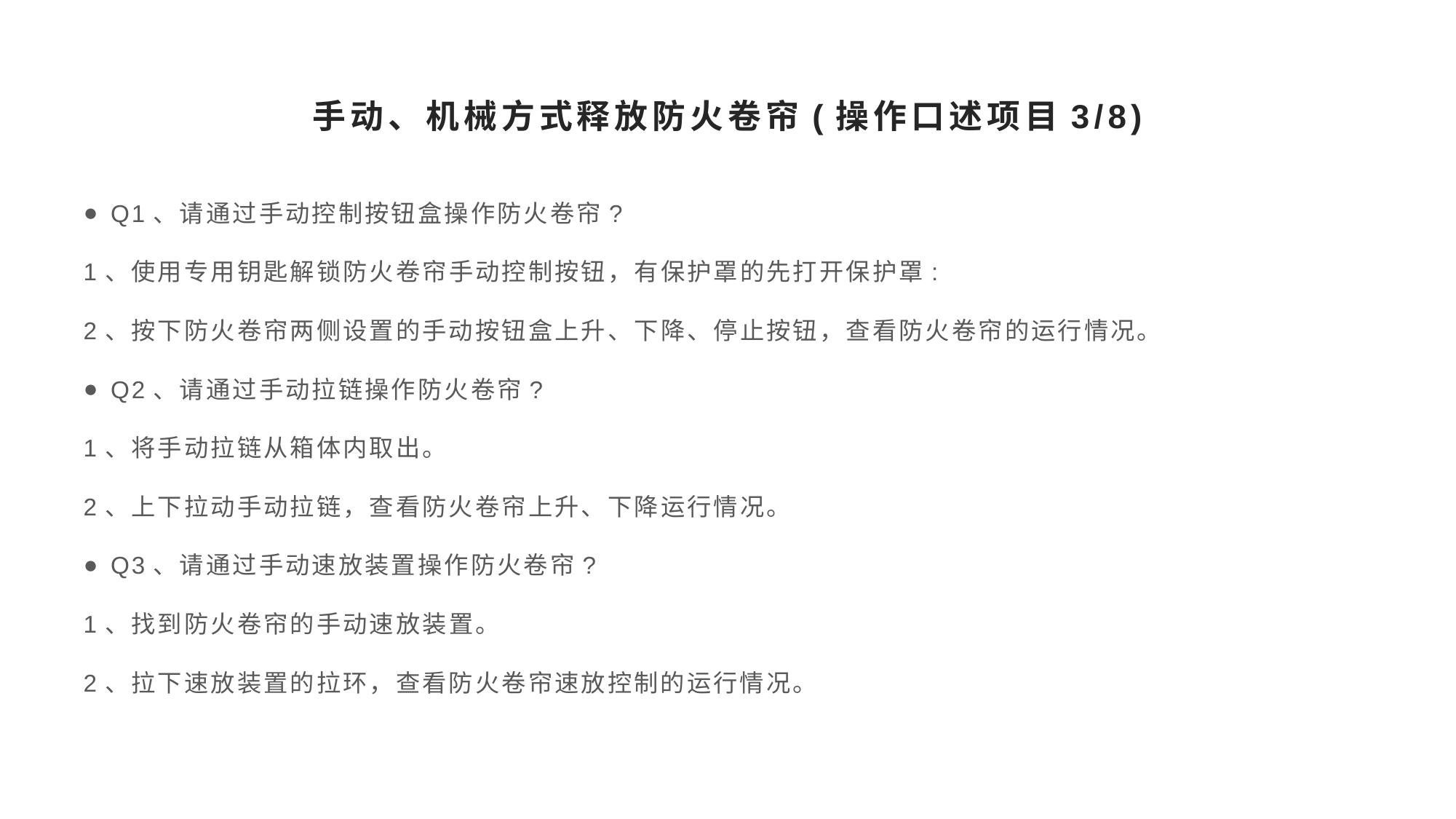

# 手动、机械方式释放防火卷帘(操作口述项目3/8)
Q1、请通过手动控制按钮盒操作防火卷帘?
1、使用专用钥匙解锁防火卷帘手动控制按钮，有保护罩的先打开保护罩:
2、按下防火卷帘两侧设置的手动按钮盒上升、下降、停止按钮，查看防火卷帘的运行情况。
Q2、请通过手动拉链操作防火卷帘?
1、将手动拉链从箱体内取出。
2、上下拉动手动拉链，查看防火卷帘上升、下降运行情况。
Q3、请通过手动速放装置操作防火卷帘?
1、找到防火卷帘的手动速放装置。
2、拉下速放装置的拉环，查看防火卷帘速放控制的运行情况。
37